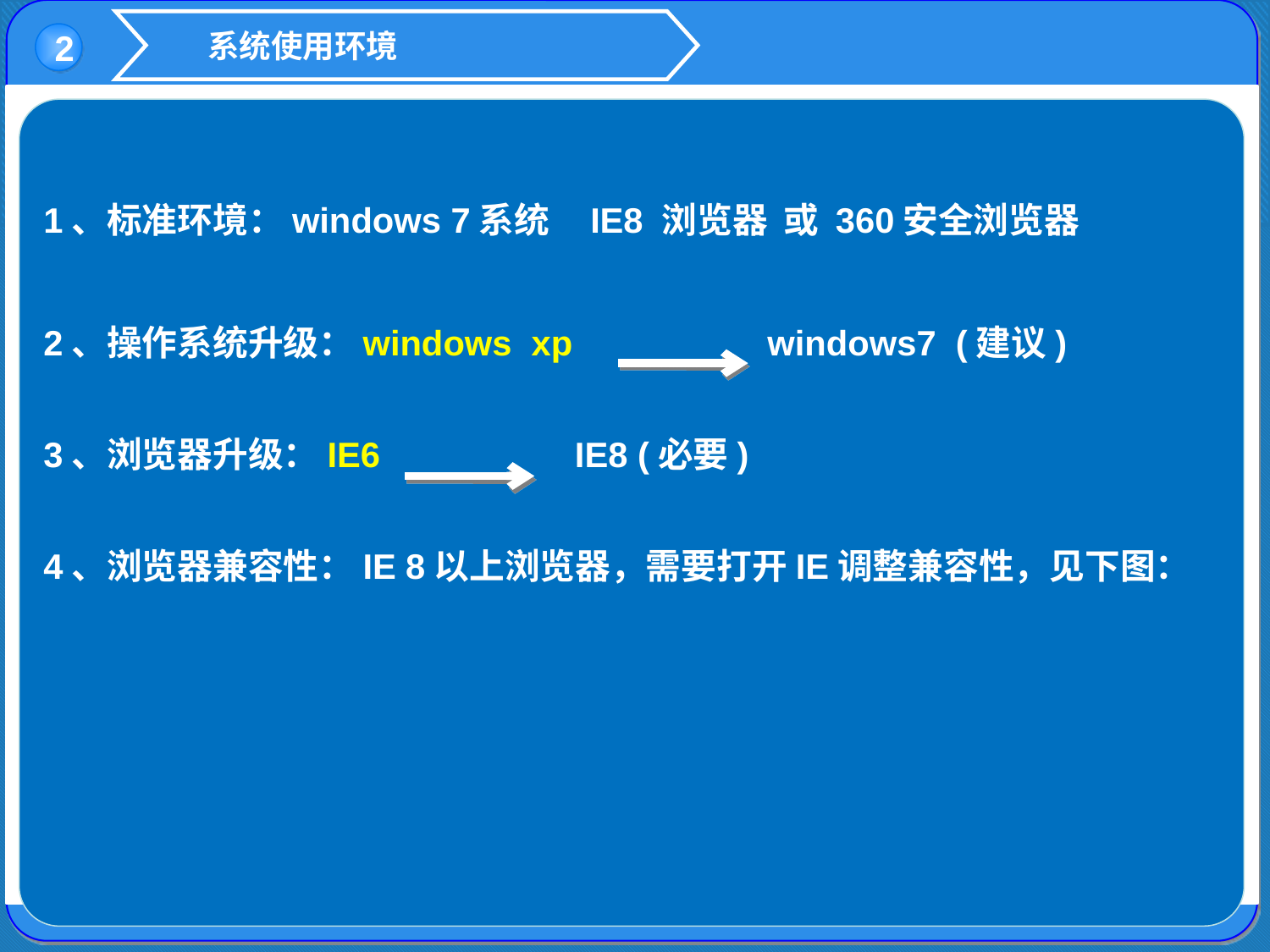

系统使用环境
2

1、标准环境：windows 7系统    IE8 浏览器  或 360安全浏览器
2、操作系统升级：windows  xp                    windows7  (建议)
3、浏览器升级：IE6                    IE8 (必要)
4、浏览器兼容性：IE 8以上浏览器，需要打开IE调整兼容性，见下图：